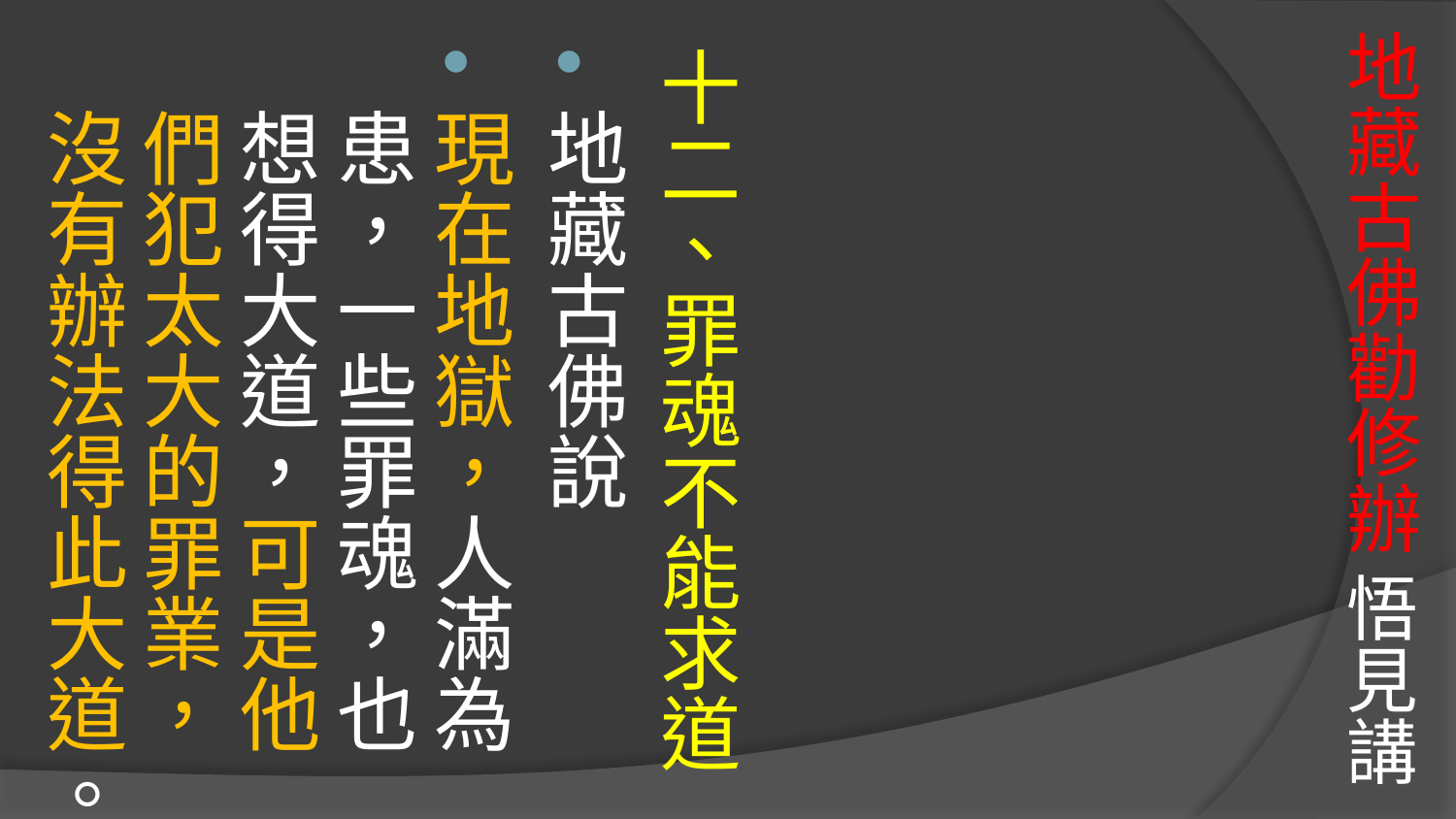

# 地藏古佛勸修辦 悟見講
十二、罪魂不能求道
地藏古佛說
現在地獄，人滿為患，一些罪魂，也想得大道，可是他們犯太大的罪業，沒有辦法得此大道。